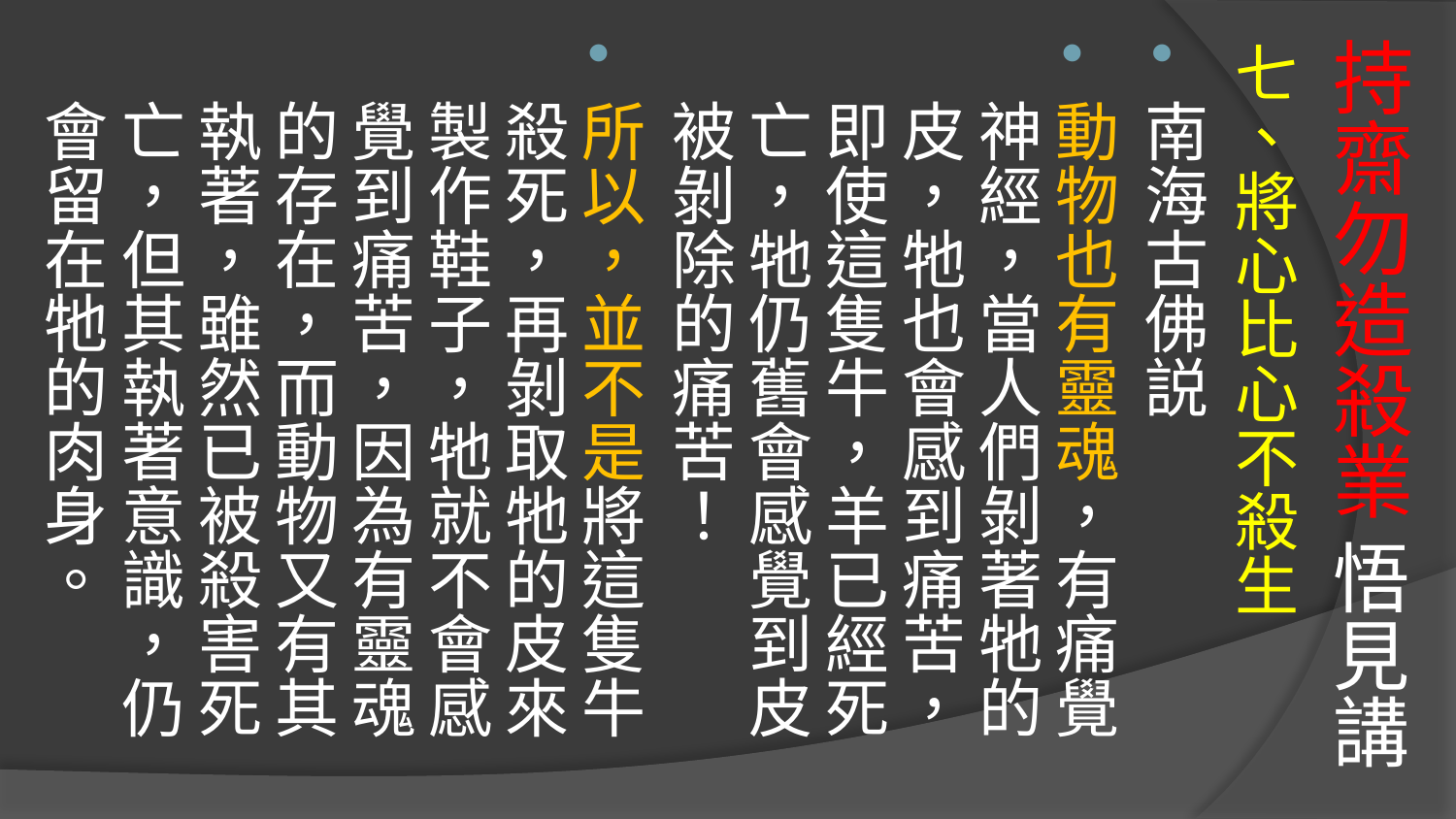

# 持齋勿造殺業 悟見講
七、將心比心不殺生
南海古佛説
動物也有靈魂，有痛覺神經，當人們剝著牠的皮，牠也會感到痛苦，即使這隻牛，羊已經死亡，牠仍舊會感覺到皮被剝除的痛苦！
所以，並不是將這隻牛殺死，再剝取牠的皮來製作鞋子，牠就不會感覺到痛苦，因為有靈魂的存在，而動物又有其執著，雖然已被殺害死亡，但其執著意識，仍會留在牠的肉身。